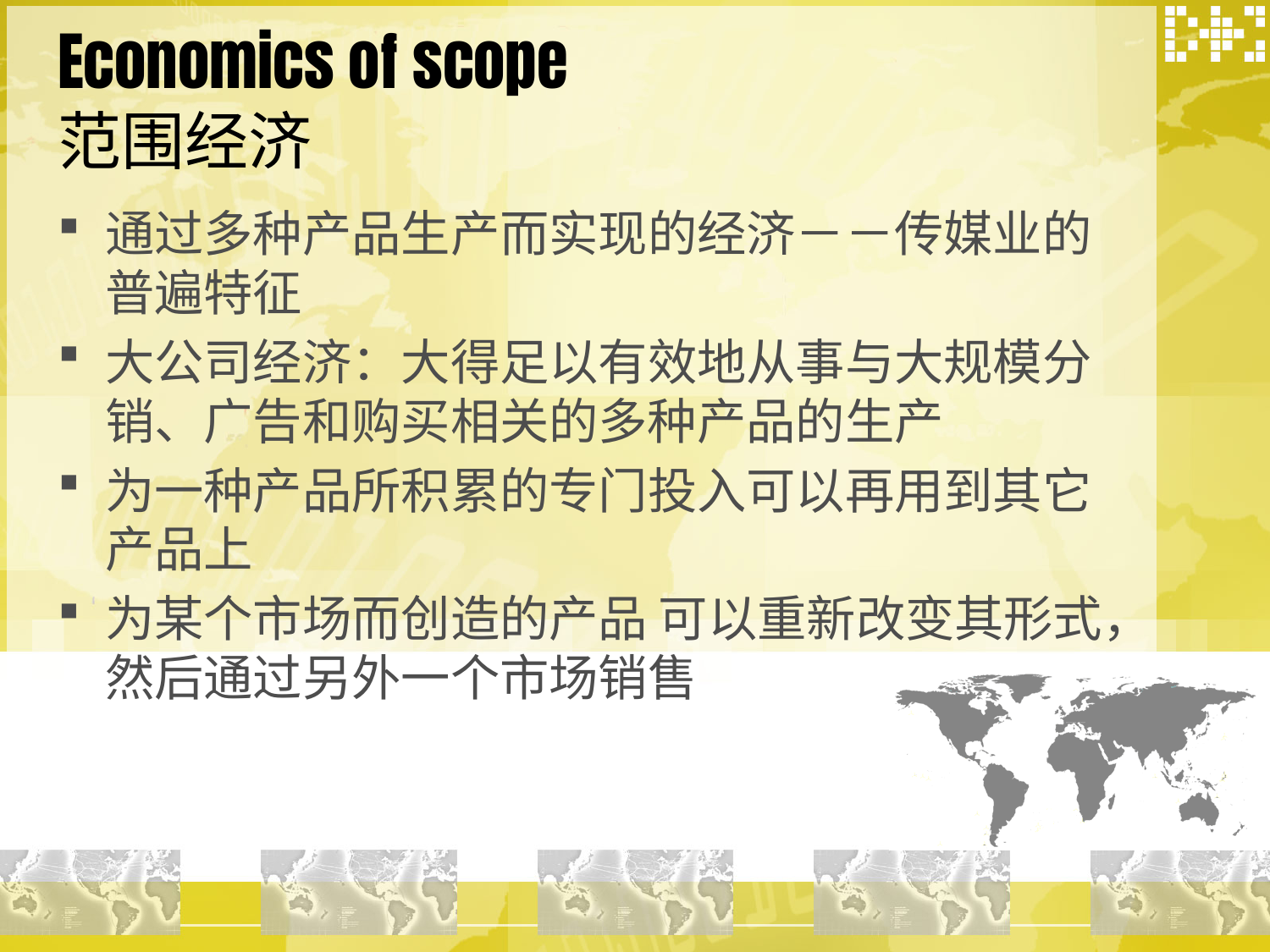

# Economics of scope 范围经济
通过多种产品生产而实现的经济－－传媒业的普遍特征
大公司经济：大得足以有效地从事与大规模分销、广告和购买相关的多种产品的生产
为一种产品所积累的专门投入可以再用到其它产品上
为某个市场而创造的产品 可以重新改变其形式，然后通过另外一个市场销售